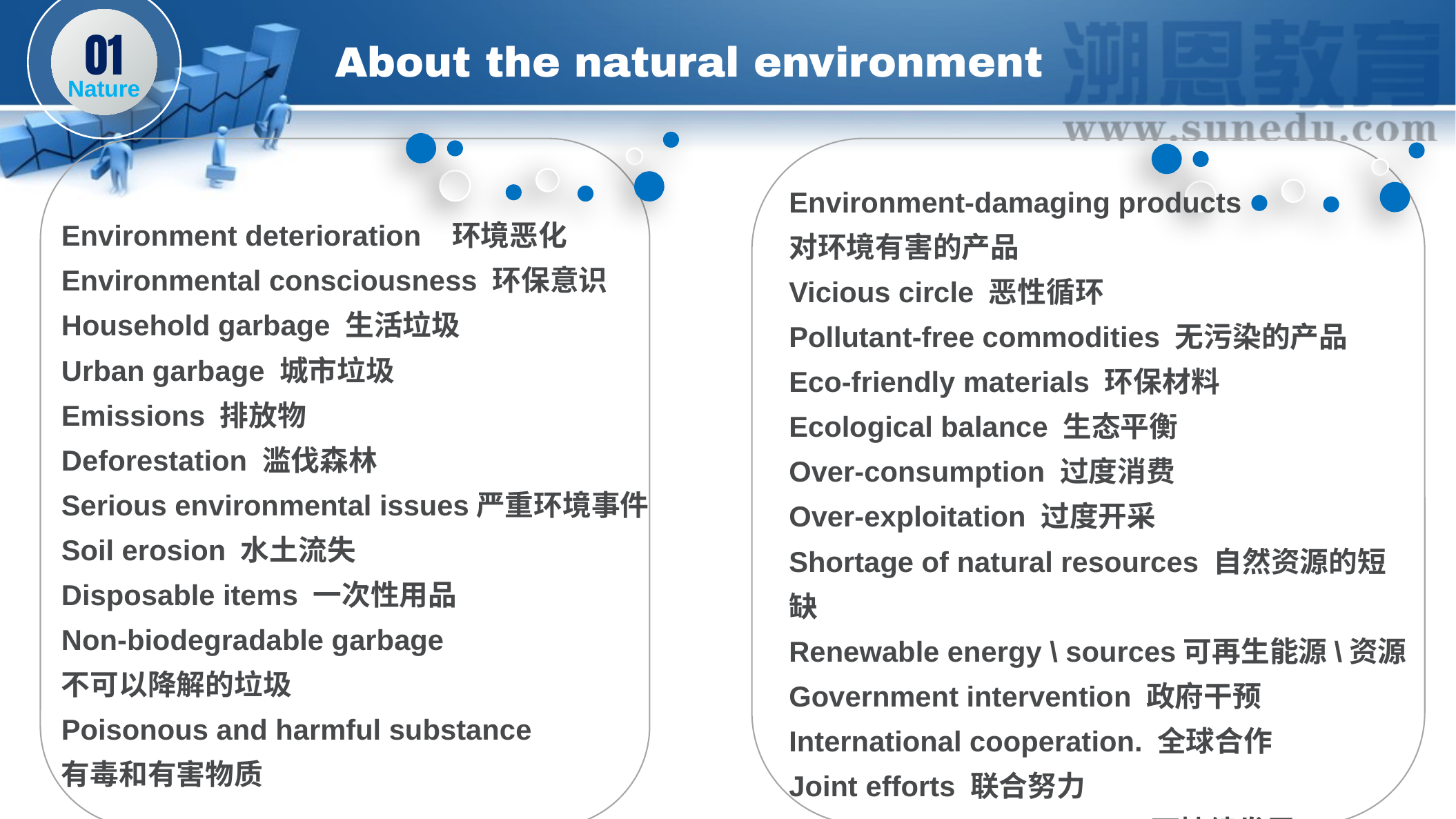

01
Nature
# About the natural environment

Environment-damaging products
对环境有害的产品
Vicious circle 恶性循环
Pollutant-free commodities 无污染的产品
Eco-friendly materials 环保材料
Ecological balance 生态平衡
Over-consumption 过度消费
Over-exploitation 过度开采
Shortage of natural resources 自然资源的短缺
Renewable energy \ sources可再生能源\资源
Government intervention 政府干预
International cooperation. 全球合作
Joint efforts 联合努力
Sustainable development 可持续发展

Environment deterioration   环境恶化
Environmental consciousness 环保意识
Household garbage 生活垃圾
Urban garbage 城市垃圾
Emissions 排放物
Deforestation 滥伐森林
Serious environmental issues严重环境事件
Soil erosion 水土流失
Disposable items 一次性用品
Non-biodegradable garbage
不可以降解的垃圾
Poisonous and harmful substance
有毒和有害物质